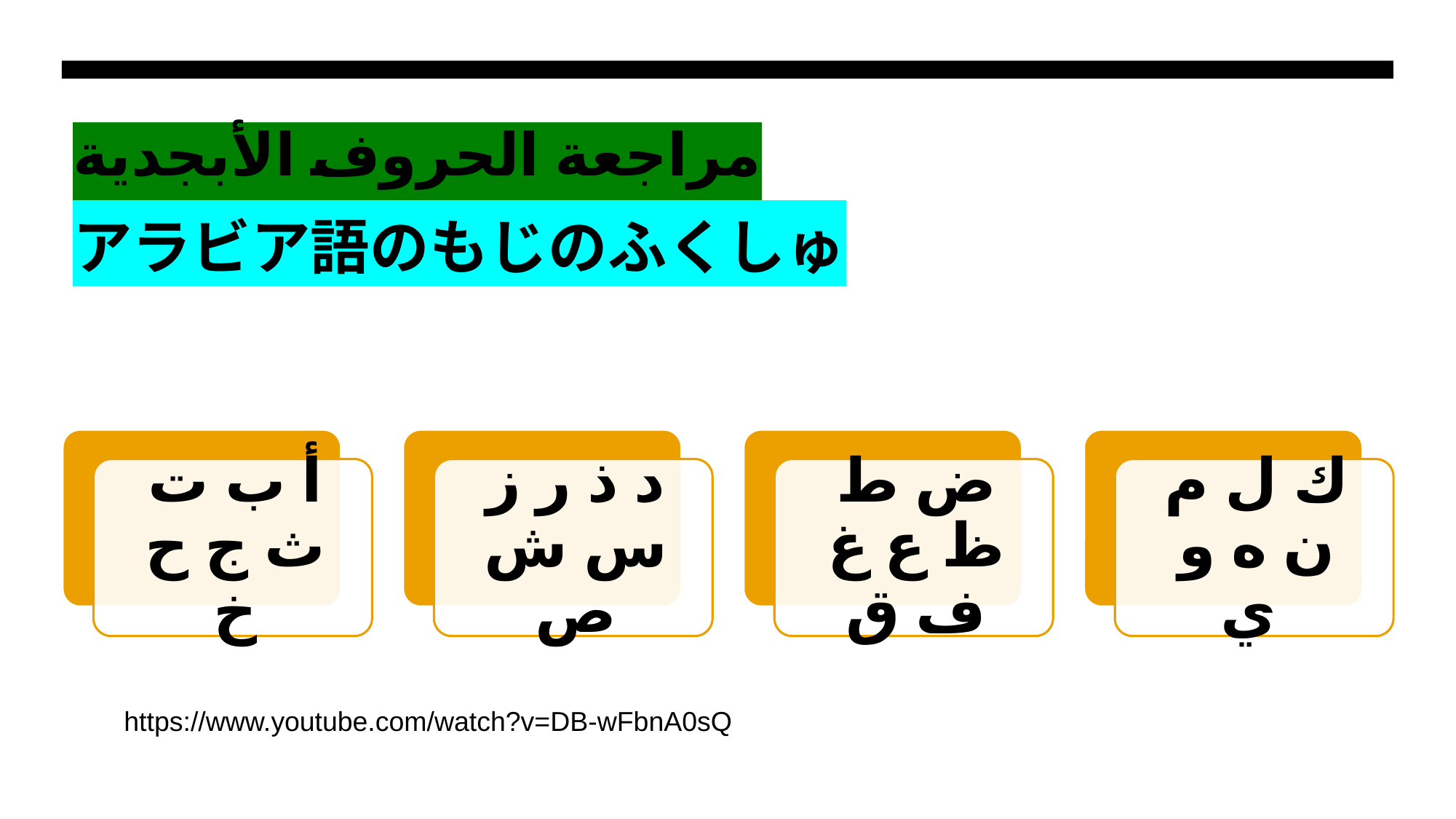

# مراجعة الحروف الأبجدية アラビア語のもじのふくしゅ
أ ب ت ث ج ح خ
د ذ ر ز س ش ص
ض ط ظ ع غ ف ق
ك ل م ن ه و ي
https://www.youtube.com/watch?v=DB-wFbnA0sQ